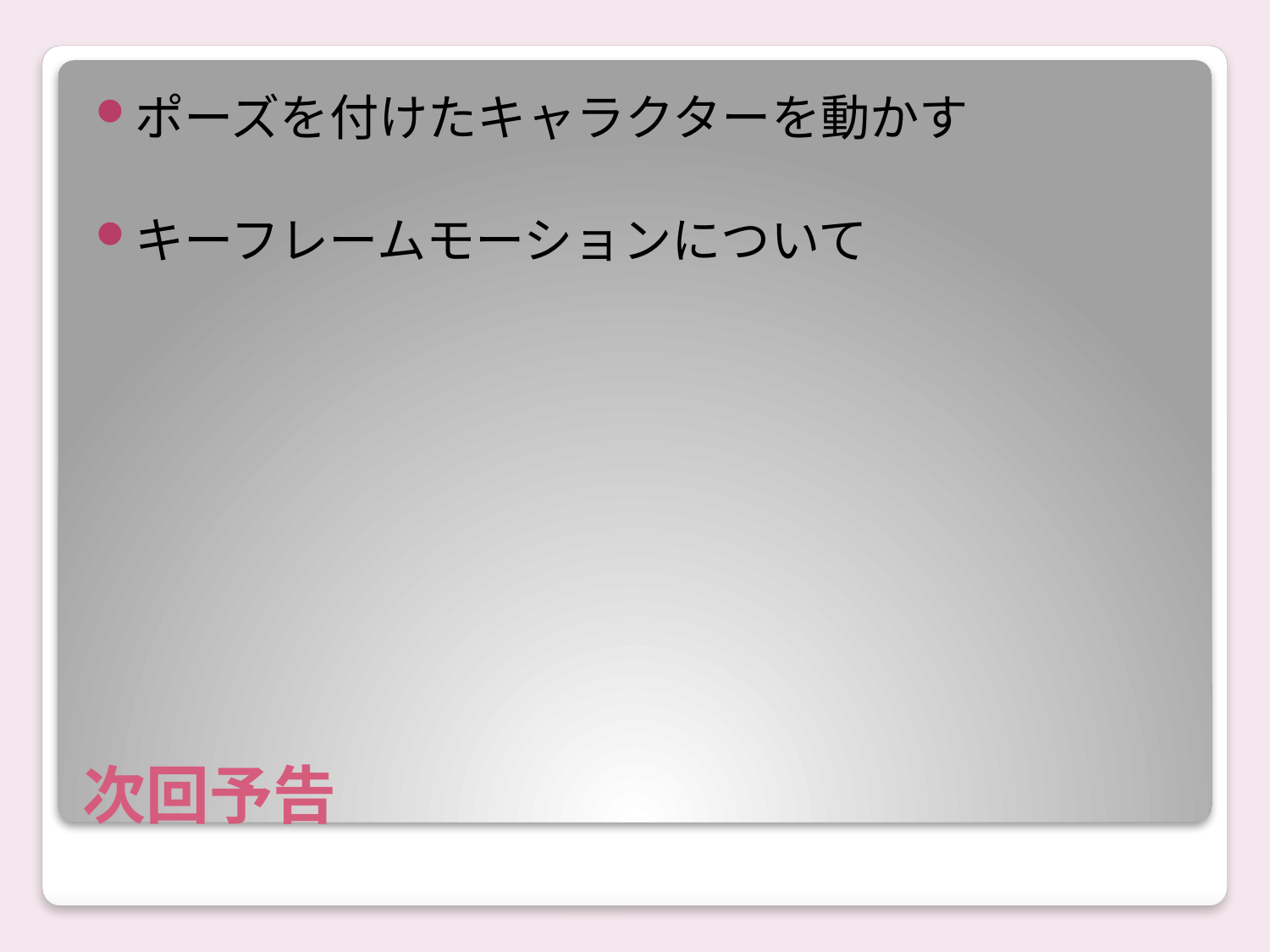

ポーズを付けたキャラクターを動かす
キーフレームモーションについて
# 次回予告